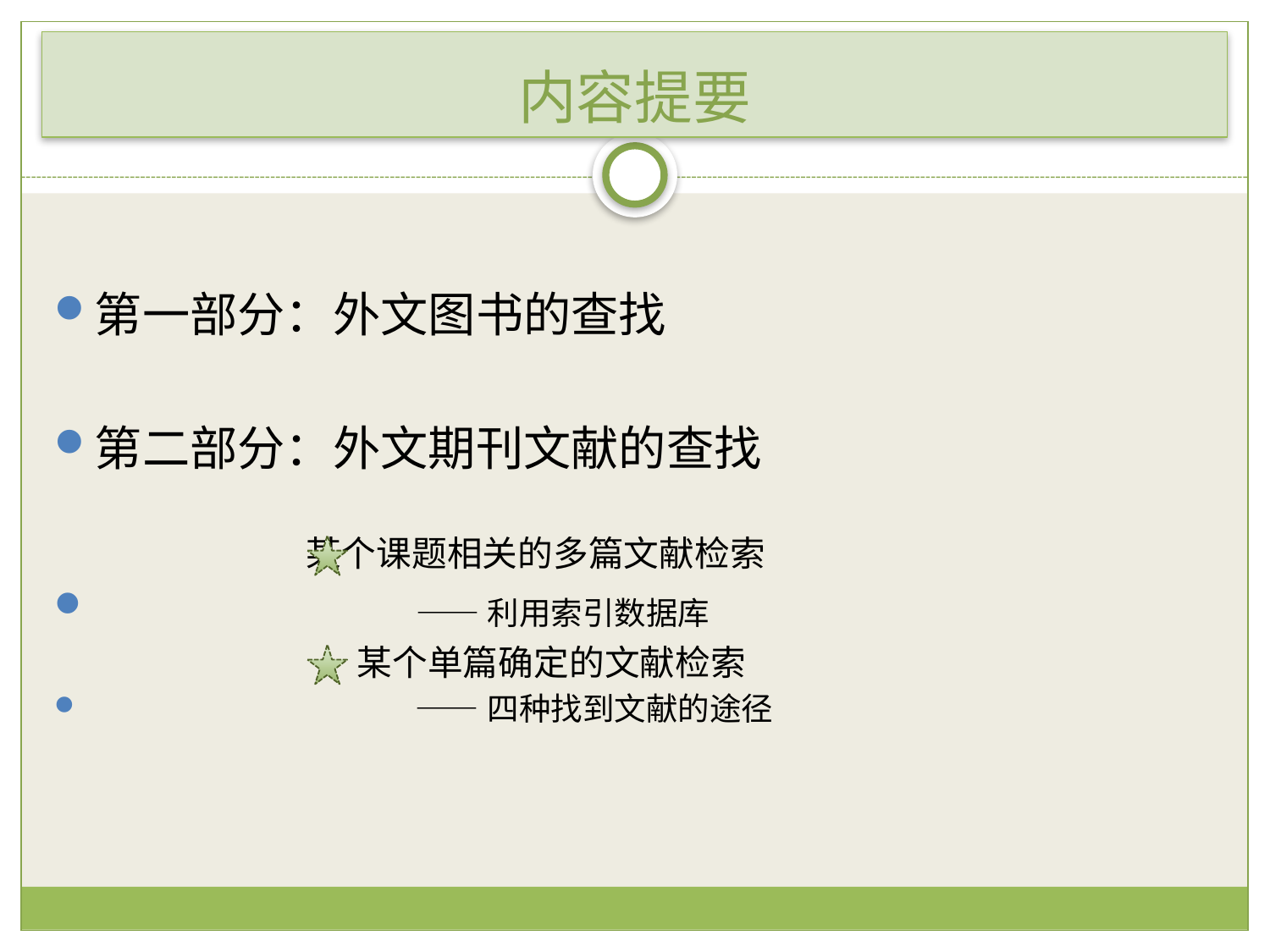

# 内容提要

第一部分：外文图书的查找

第二部分：外文期刊文献的查找

                               某个课题相关的多篇文献检索
                                  ——利用索引数据库
                                         某个单篇确定的文献检索
                                             ——四种找到文献的途径